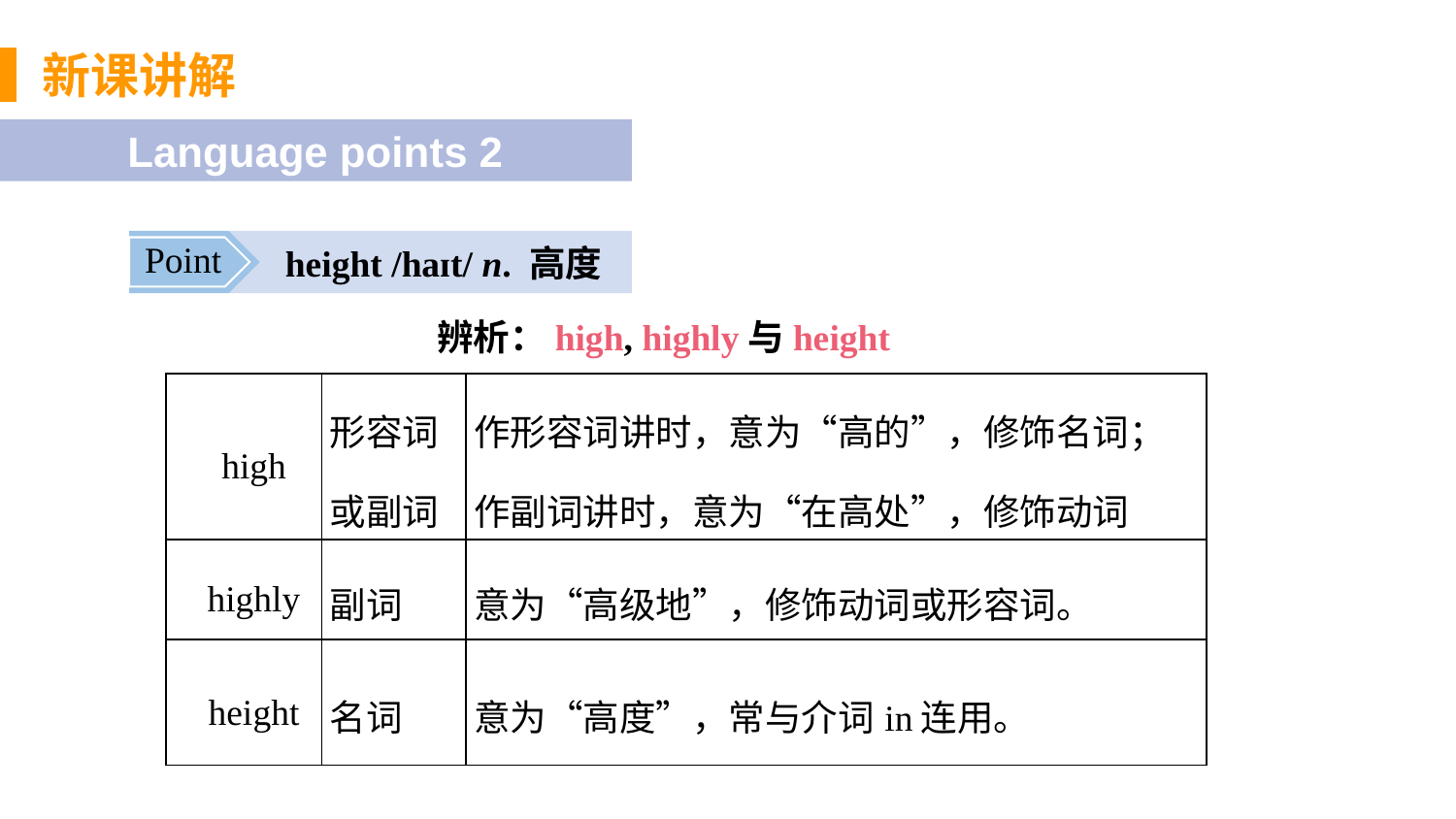

新课讲解

Language points 2

     height /haɪt/ n. 高度

Point

辨析：high, highly与height
| high | 形容词 或副词 | 作形容词讲时，意为“高的”，修饰名词；作副词讲时，意为“在高处”，修饰动词 |
| --- | --- | --- |
| highly | 副词 | 意为“高级地”，修饰动词或形容词。 |
| height | 名词 | 意为“高度”，常与介词in连用。 |